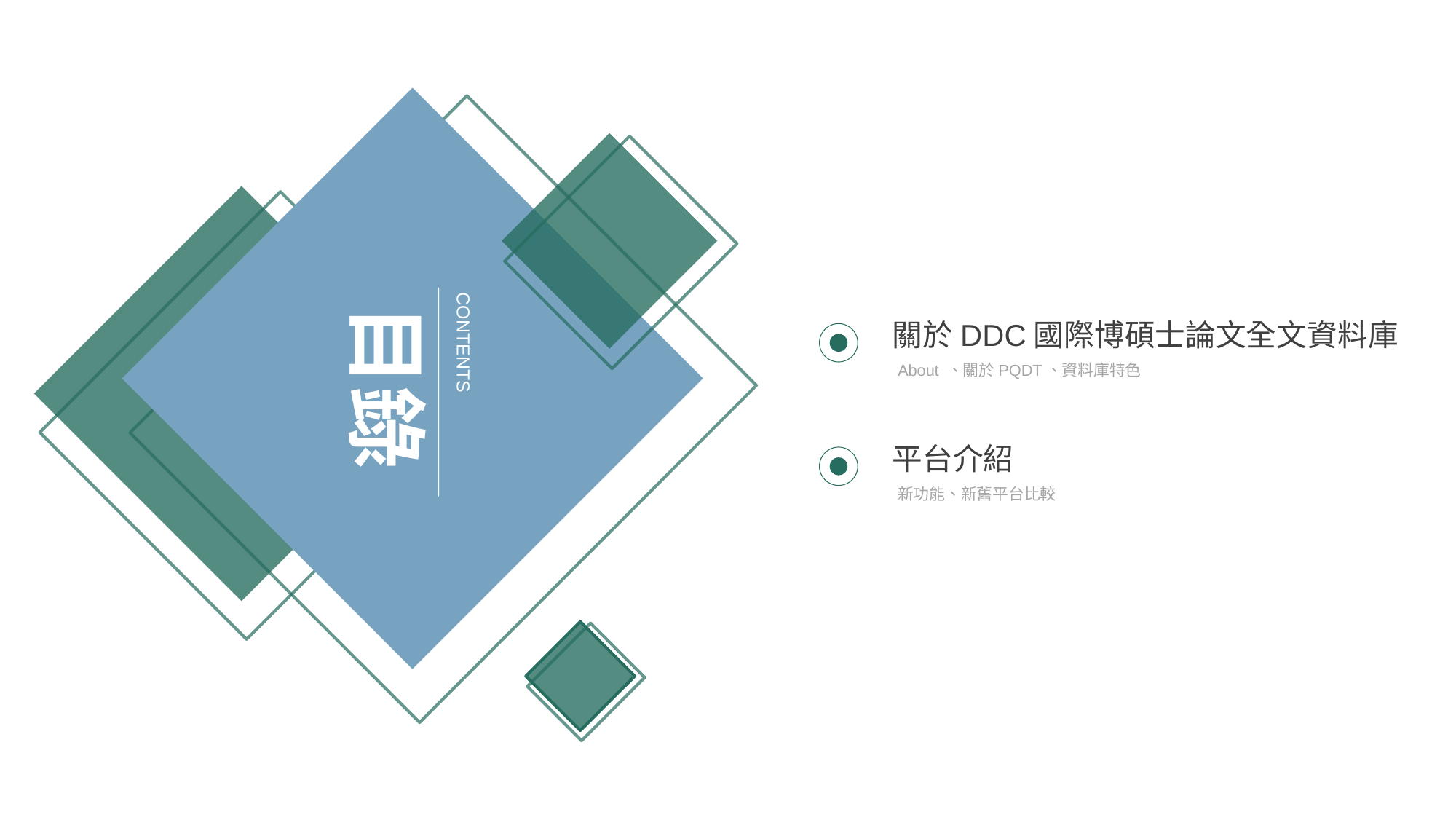

目錄

CONTENTS
關於DDC國際博碩士論文全文資料庫

About 、關於PQDT、資料庫特色
平台介紹

新功能、新舊平台比較